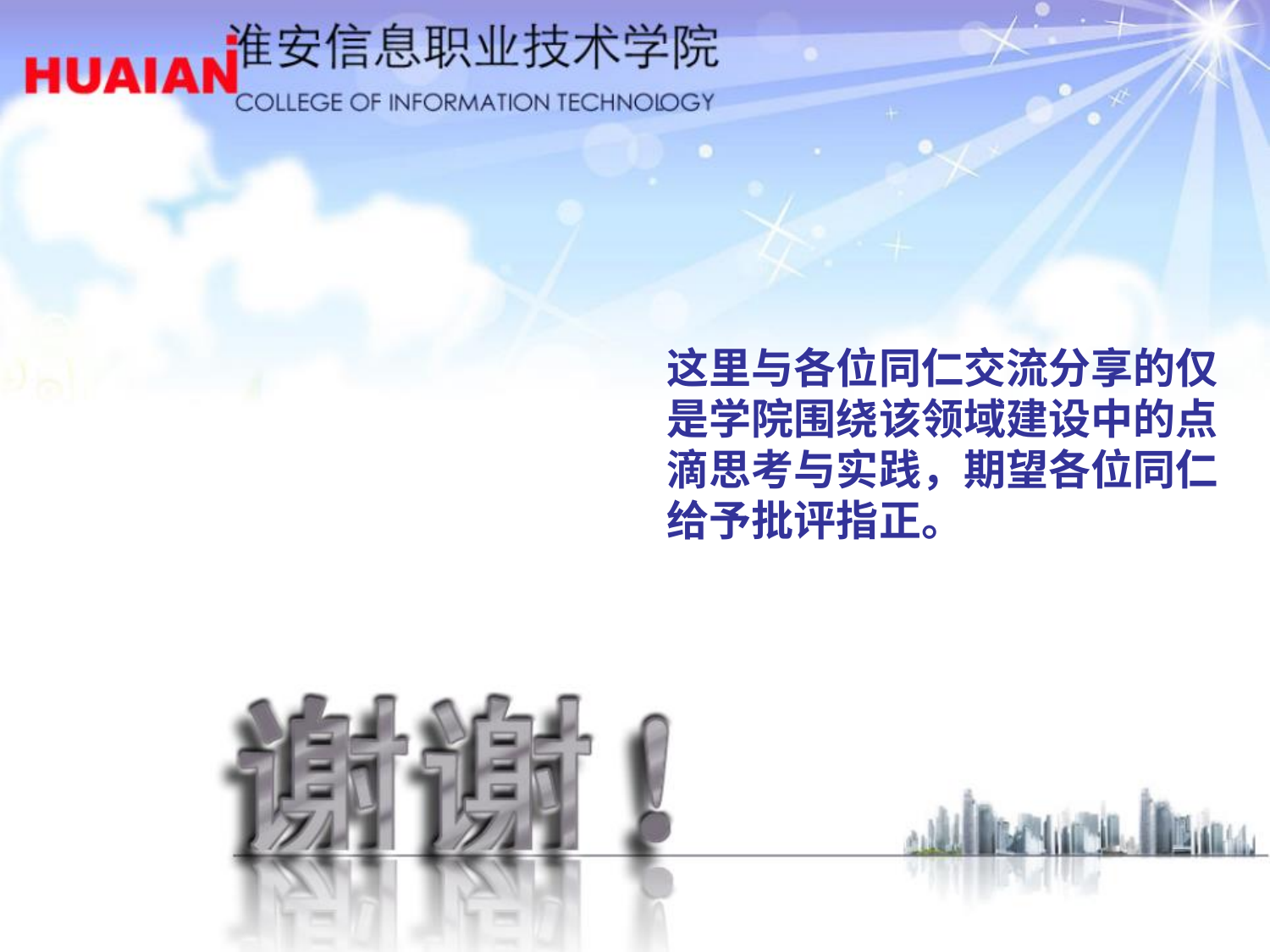

这里与各位同仁交流分享的仅是学院围绕该领域建设中的点滴思考与实践，期望各位同仁给予批评指正。